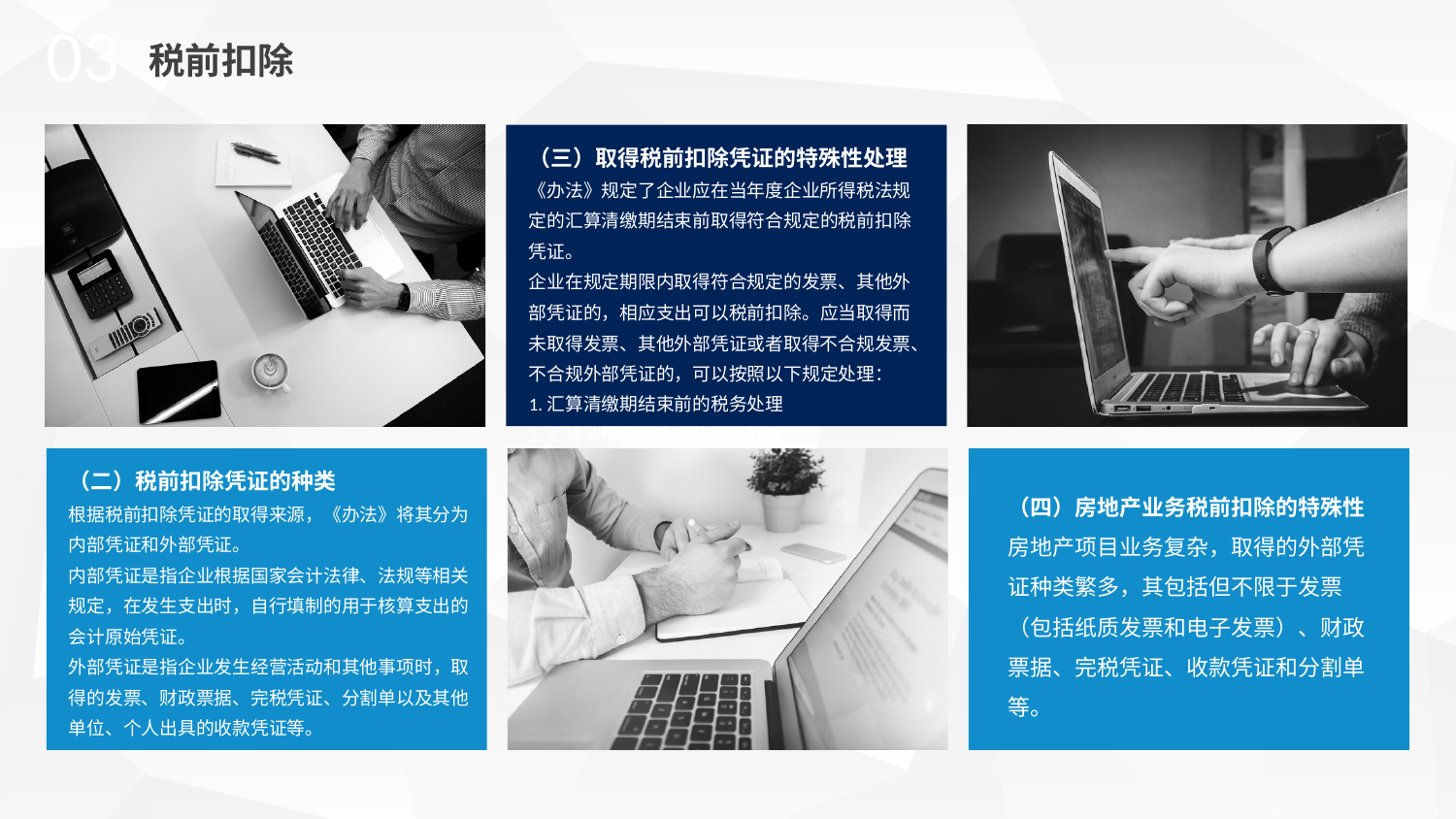

03
税前扣除

（三）取得税前扣除凭证的特殊性处理
《办法》规定了企业应在当年度企业所得税法规定的汇算清缴期结束前取得符合规定的税前扣除凭证。
企业在规定期限内取得符合规定的发票、其他外部凭证的，相应支出可以税前扣除。应当取得而未取得发票、其他外部凭证或者取得不合规发票、不合规外部凭证的，可以按照以下规定处理：
1.汇算清缴期结束前的税务处理
2.汇算清缴期结束后的税务处理

（二）税前扣除凭证的种类
根据税前扣除凭证的取得来源，《办法》将其分为内部凭证和外部凭证。
内部凭证是指企业根据国家会计法律、法规等相关规定，在发生支出时，自行填制的用于核算支出的会计原始凭证。
外部凭证是指企业发生经营活动和其他事项时，取得的发票、财政票据、完税凭证、分割单以及其他单位、个人出具的收款凭证等。
（四）房地产业务税前扣除的特殊性
房地产项目业务复杂，取得的外部凭证种类繁多，其包括但不限于发票（包括纸质发票和电子发票）、财政票据、完税凭证、收款凭证和分割单等。